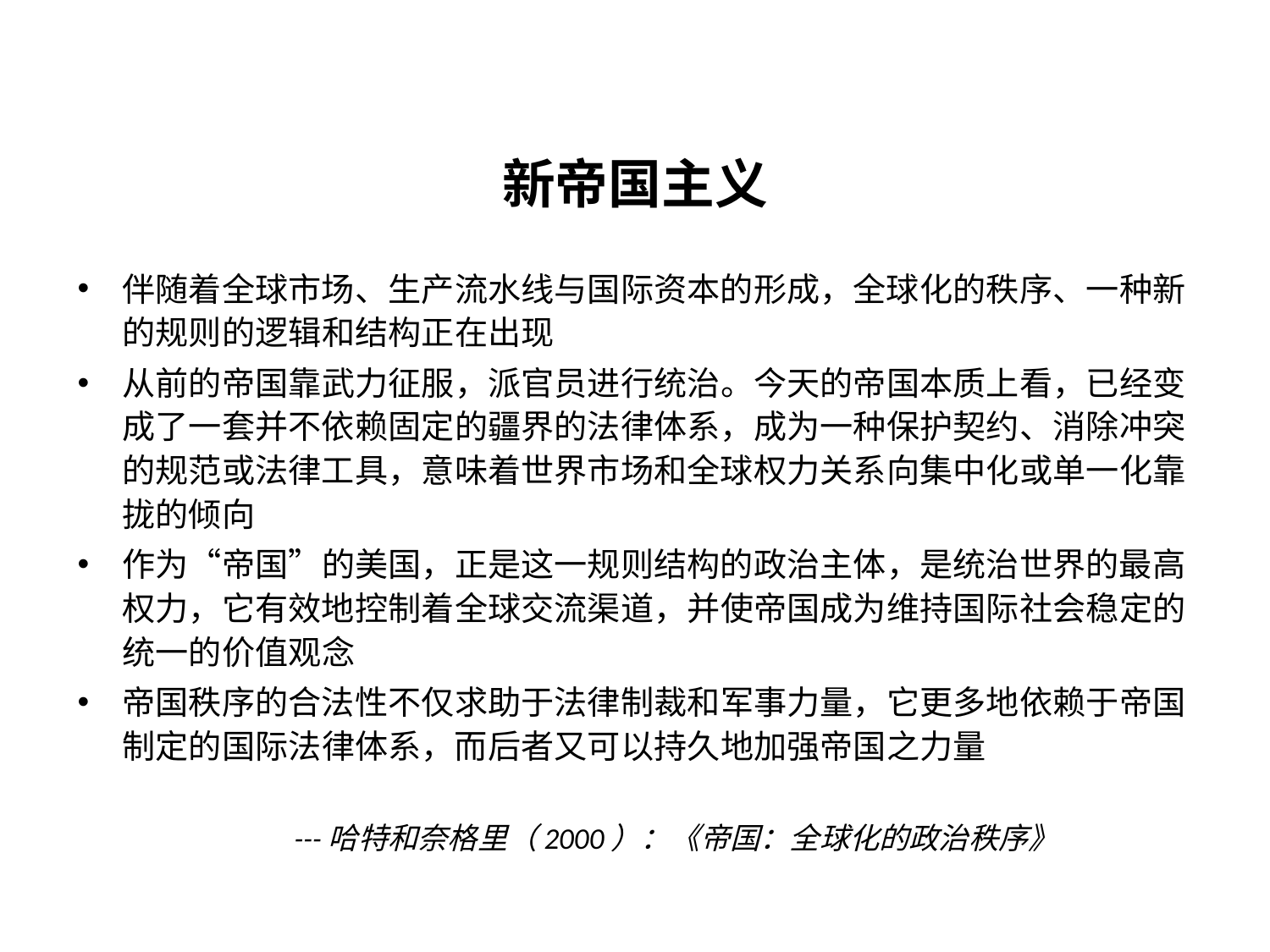

新帝国主义

伴随着全球市场、生产流水线与国际资本的形成，全球化的秩序、一种新的规则的逻辑和结构正在出现
从前的帝国靠武力征服，派官员进行统治。今天的帝国本质上看，已经变成了一套并不依赖固定的疆界的法律体系，成为一种保护契约、消除冲突的规范或法律工具，意味着世界市场和全球权力关系向集中化或单一化靠拢的倾向
作为“帝国”的美国，正是这一规则结构的政治主体，是统治世界的最高权力，它有效地控制着全球交流渠道，并使帝国成为维持国际社会稳定的统一的价值观念
帝国秩序的合法性不仅求助于法律制裁和军事力量，它更多地依赖于帝国制定的国际法律体系，而后者又可以持久地加强帝国之力量

                                ---哈特和奈格里（2000）：《帝国：全球化的政治秩序》

IWEP